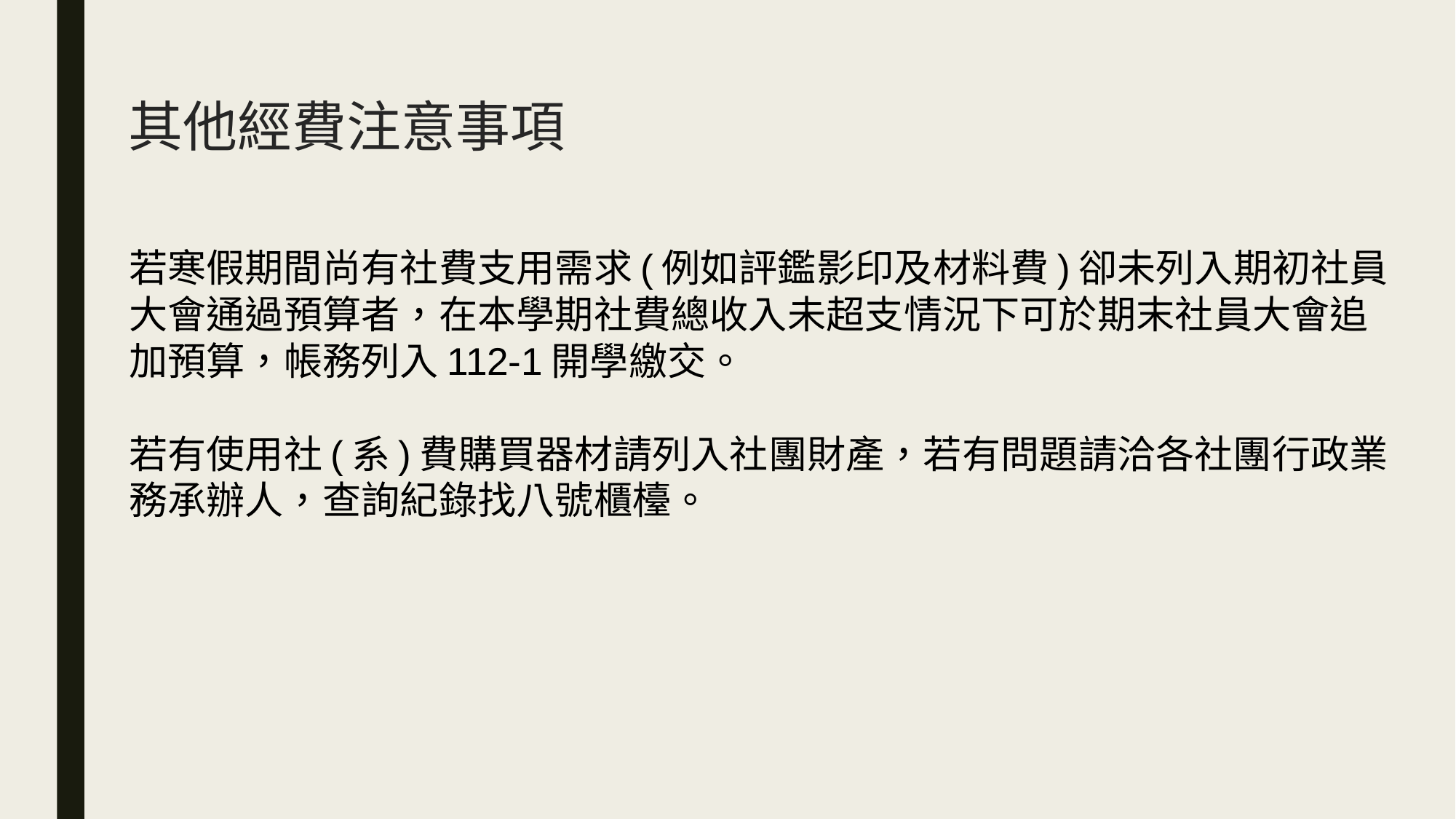

其他經費注意事項
# 若寒假期間尚有社費支用需求(例如評鑑影印及材料費)卻未列入期初社員大會通過預算者，在本學期社費總收入未超支情況下可於期末社員大會追加預算，帳務列入112-1開學繳交。 若有使用社(系)費購買器材請列入社團財產，若有問題請洽各社團行政業務承辦人，查詢紀錄找八號櫃檯。